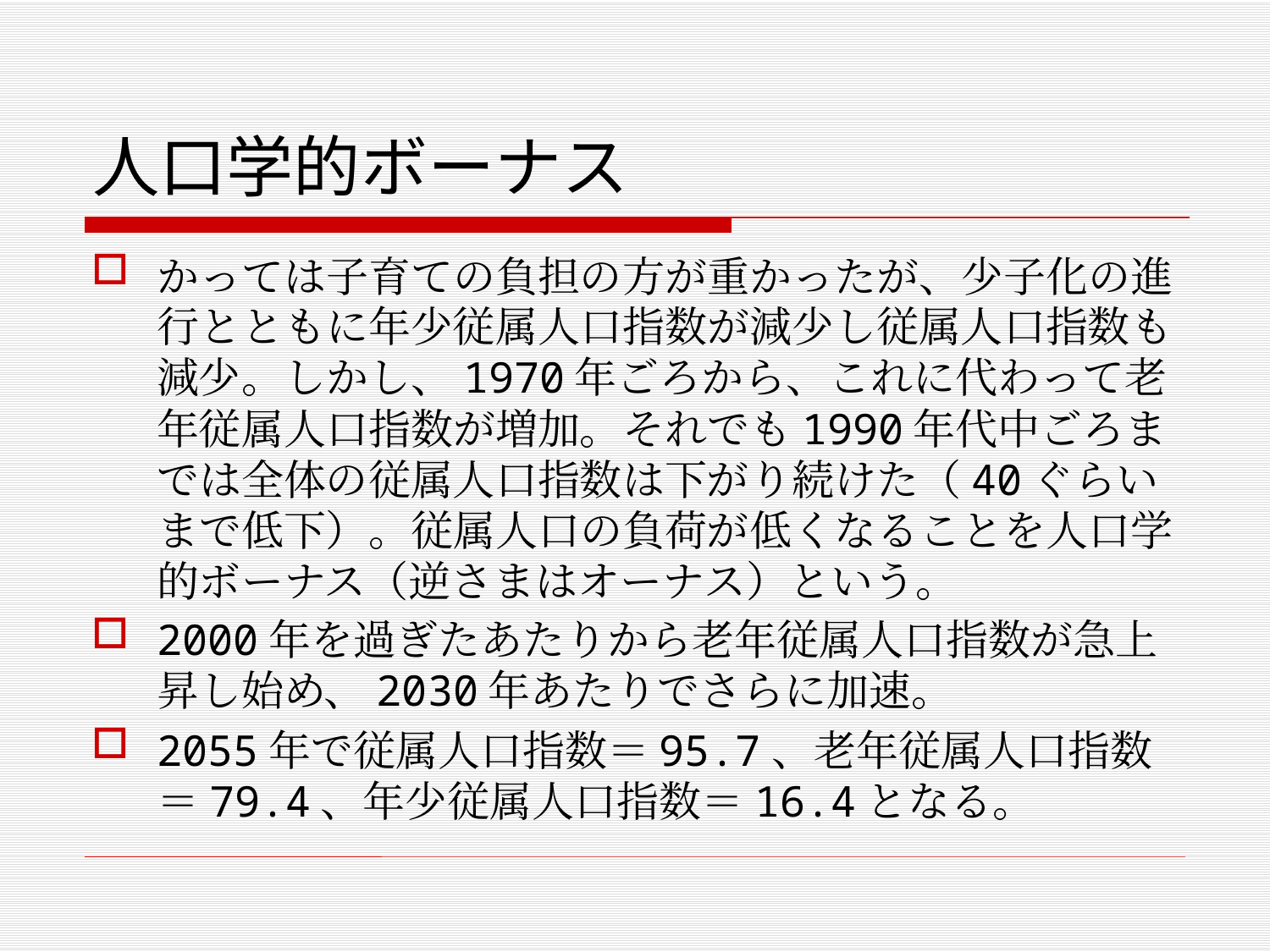

# 人口学的ボーナス
かっては子育ての負担の方が重かったが、少子化の進行とともに年少従属人口指数が減少し従属人口指数も減少。しかし、1970年ごろから、これに代わって老年従属人口指数が増加。それでも1990年代中ごろまでは全体の従属人口指数は下がり続けた（40ぐらいまで低下）。従属人口の負荷が低くなることを人口学的ボーナス（逆さまはオーナス）という。
2000年を過ぎたあたりから老年従属人口指数が急上昇し始め、2030年あたりでさらに加速。
2055年で従属人口指数＝95.7、老年従属人口指数＝79.4、年少従属人口指数＝16.4となる。